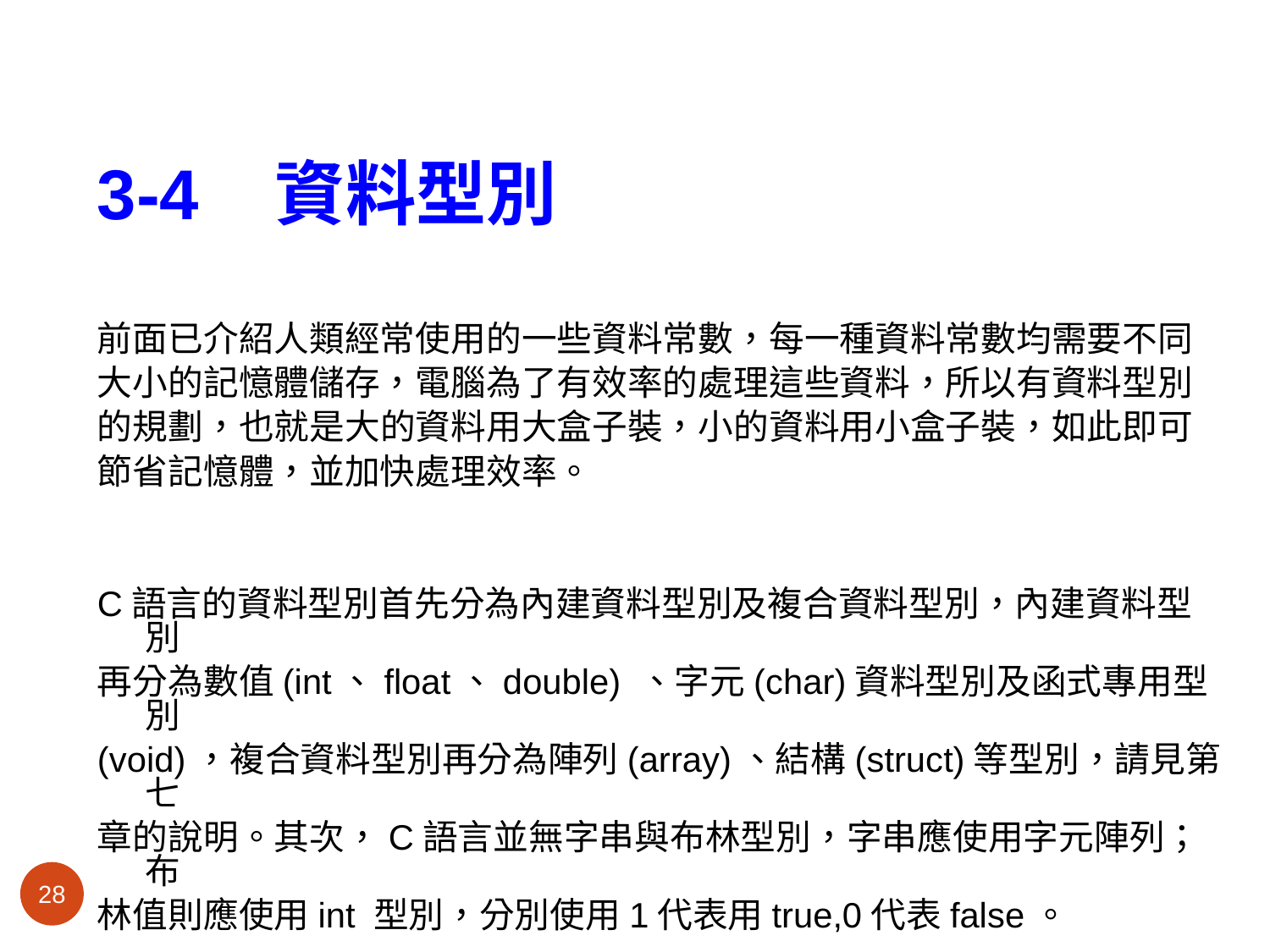

# 3-4   資料型別

前面已介紹人類經常使用的一些資料常數，每一種資料常數均需要不同
大小的記憶體儲存，電腦為了有效率的處理這些資料，所以有資料型別
的規劃，也就是大的資料用大盒子裝，小的資料用小盒子裝，如此即可
節省記憶體，並加快處理效率。

C語言的資料型別首先分為內建資料型別及複合資料型別，內建資料型別
再分為數值(int、float、double) 、字元(char)資料型別及函式專用型別
(void)，複合資料型別再分為陣列(array)、結構(struct)等型別，請見第七
章的說明。其次，C語言並無字串與布林型別，字串應使用字元陣列；布
林值則應使用int 型別，分別使用1代表用true,0代表false。
28